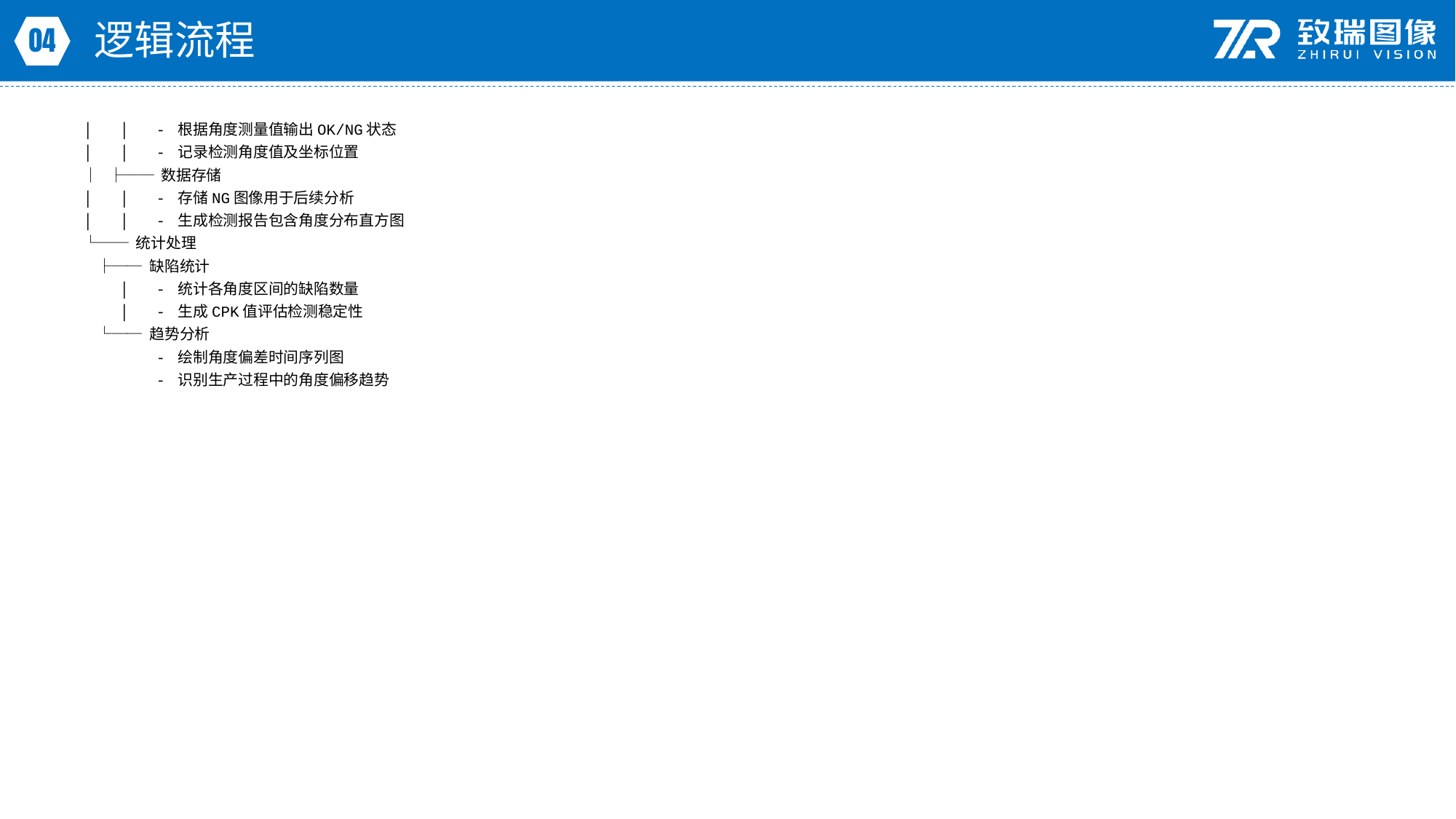

逻辑流程
04

│   │   - 根据角度测量值输出OK/NG状态
│   │   - 记录检测角度值及坐标位置
│   ├── 数据存储
│   │   - 存储NG图像用于后续分析
│   │   - 生成检测报告包含角度分布直方图
└── 统计处理
    ├── 缺陷统计
    │   - 统计各角度区间的缺陷数量
    │   - 生成CPK值评估检测稳定性
    └── 趋势分析
        - 绘制角度偏差时间序列图
        - 识别生产过程中的角度偏移趋势